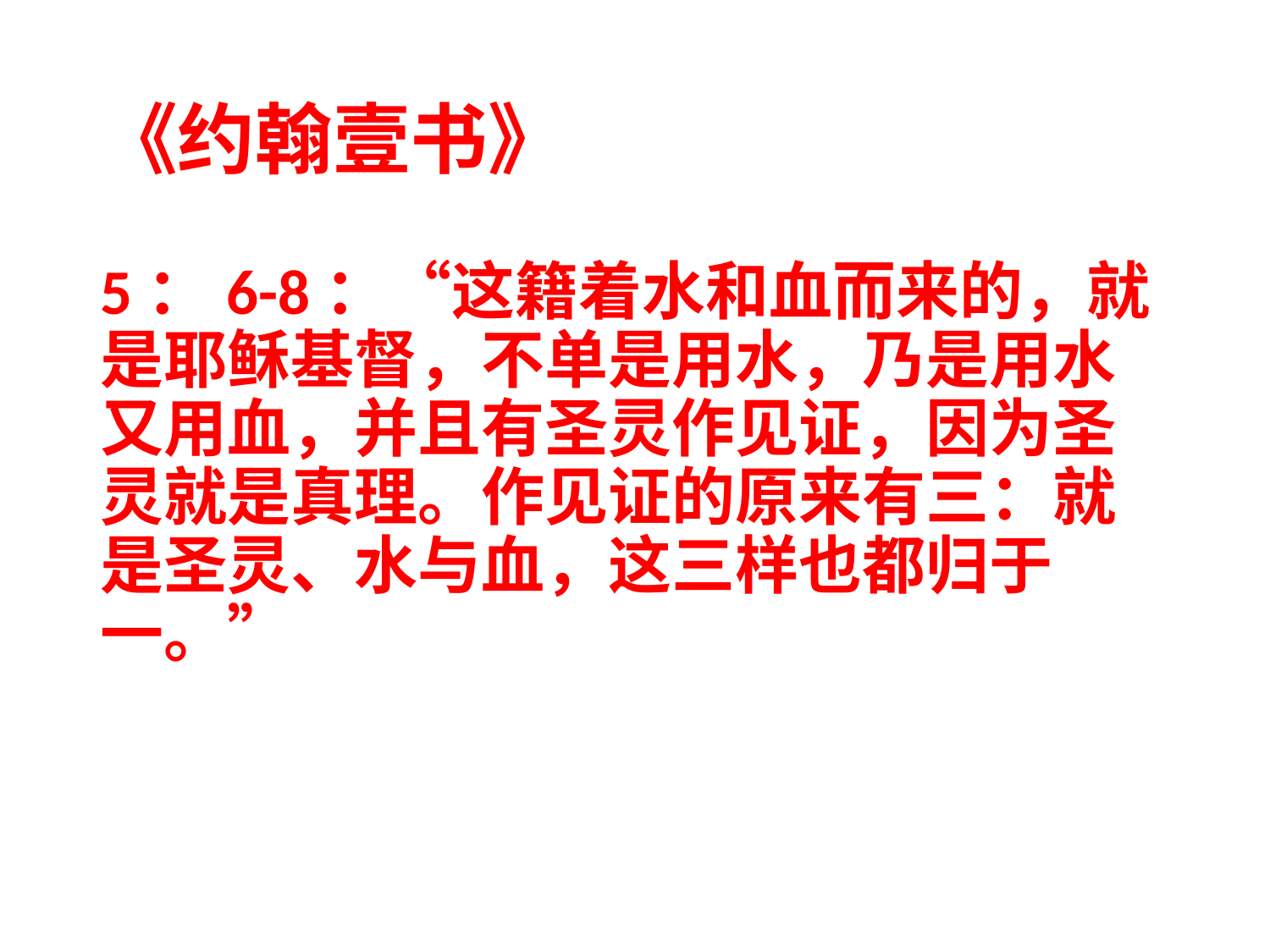

# 《约翰壹书》
5：6-8：“这籍着水和血而来的，就是耶稣基督，不单是用水，乃是用水又用血，并且有圣灵作见证，因为圣灵就是真理。作见证的原来有三：就是圣灵、水与血，这三样也都归于一。”